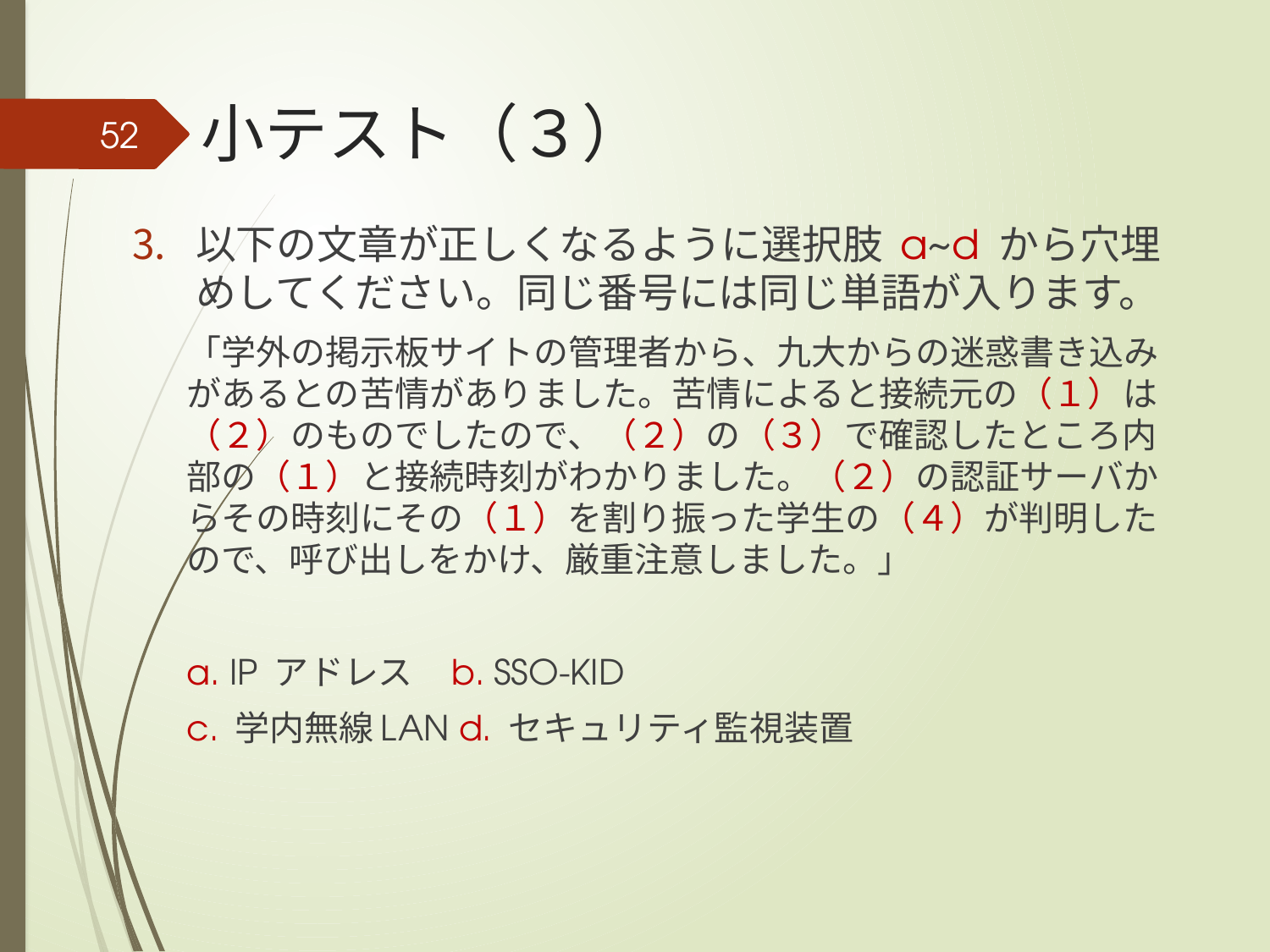

# 小テスト（３）
52
以下の文章が正しくなるように選択肢 a~d から穴埋めしてください。同じ番号には同じ単語が入ります。
「学外の掲示板サイトの管理者から、九大からの迷惑書き込みがあるとの苦情がありました。苦情によると接続元の（１）は（２）のものでしたので、（２）の（３）で確認したところ内部の（１）と接続時刻がわかりました。（２）の認証サーバからその時刻にその（１）を割り振った学生の（４）が判明したので、呼び出しをかけ、厳重注意しました。」

a. IP アドレス    b. SSO-KID
c. 学内無線LAN d. セキュリティ監視装置